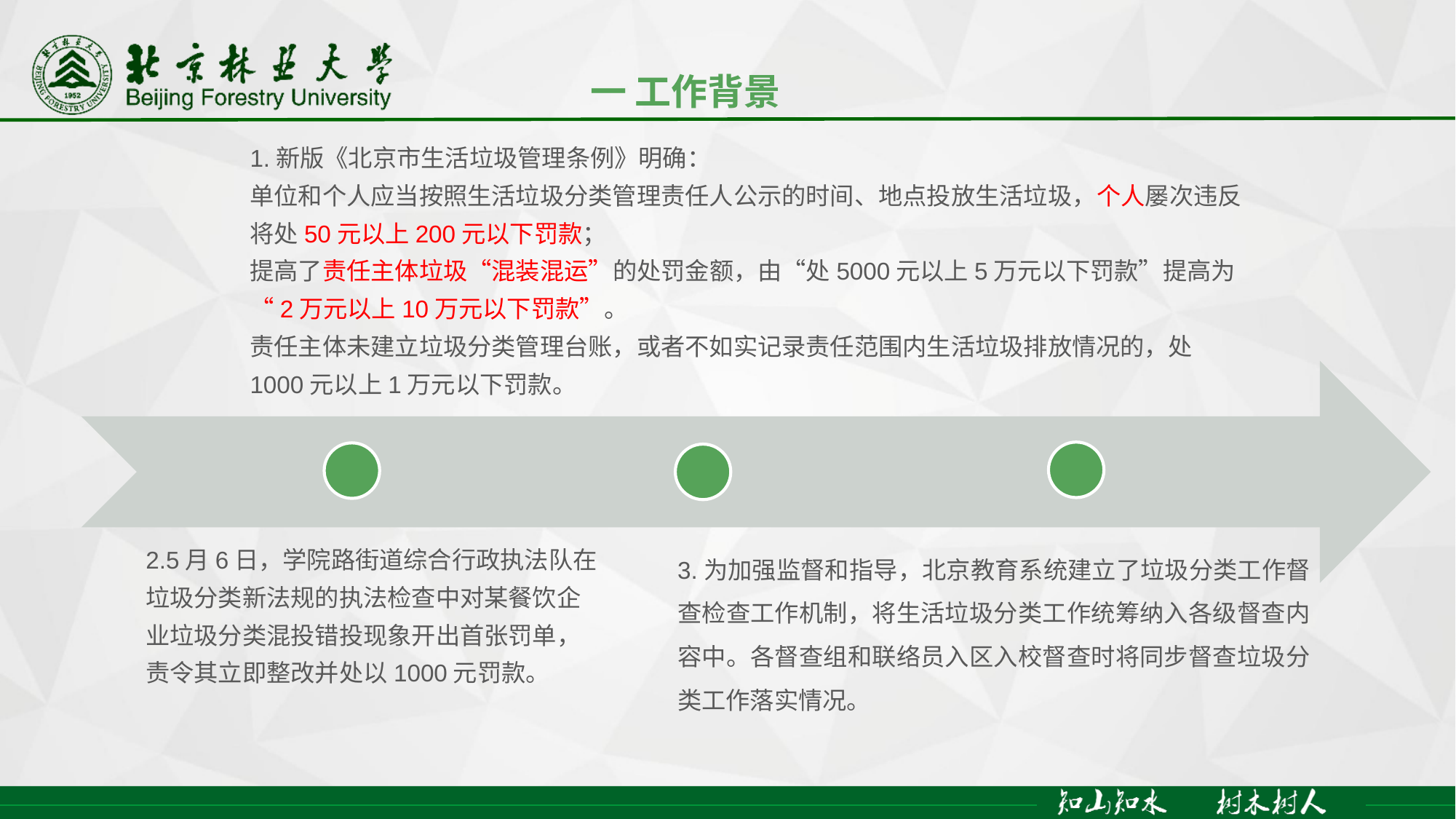

一 工作背景
1.新版《北京市生活垃圾管理条例》明确：
单位和个人应当按照生活垃圾分类管理责任人公示的时间、地点投放生活垃圾，个人屡次违反将处50元以上200元以下罚款；
提高了责任主体垃圾“混装混运”的处罚金额，由“处5000元以上5万元以下罚款”提高为“2万元以上10万元以下罚款”。
责任主体未建立垃圾分类管理台账，或者不如实记录责任范围内生活垃圾排放情况的，处1000元以上1万元以下罚款。

3.为加强监督和指导，北京教育系统建立了垃圾分类工作督查检查工作机制，将生活垃圾分类工作统筹纳入各级督查内容中。各督查组和联络员入区入校督查时将同步督查垃圾分类工作落实情况。

2.5月6日，学院路街道综合行政执法队在垃圾分类新法规的执法检查中对某餐饮企业垃圾分类混投错投现象开出首张罚单，责令其立即整改并处以1000元罚款。